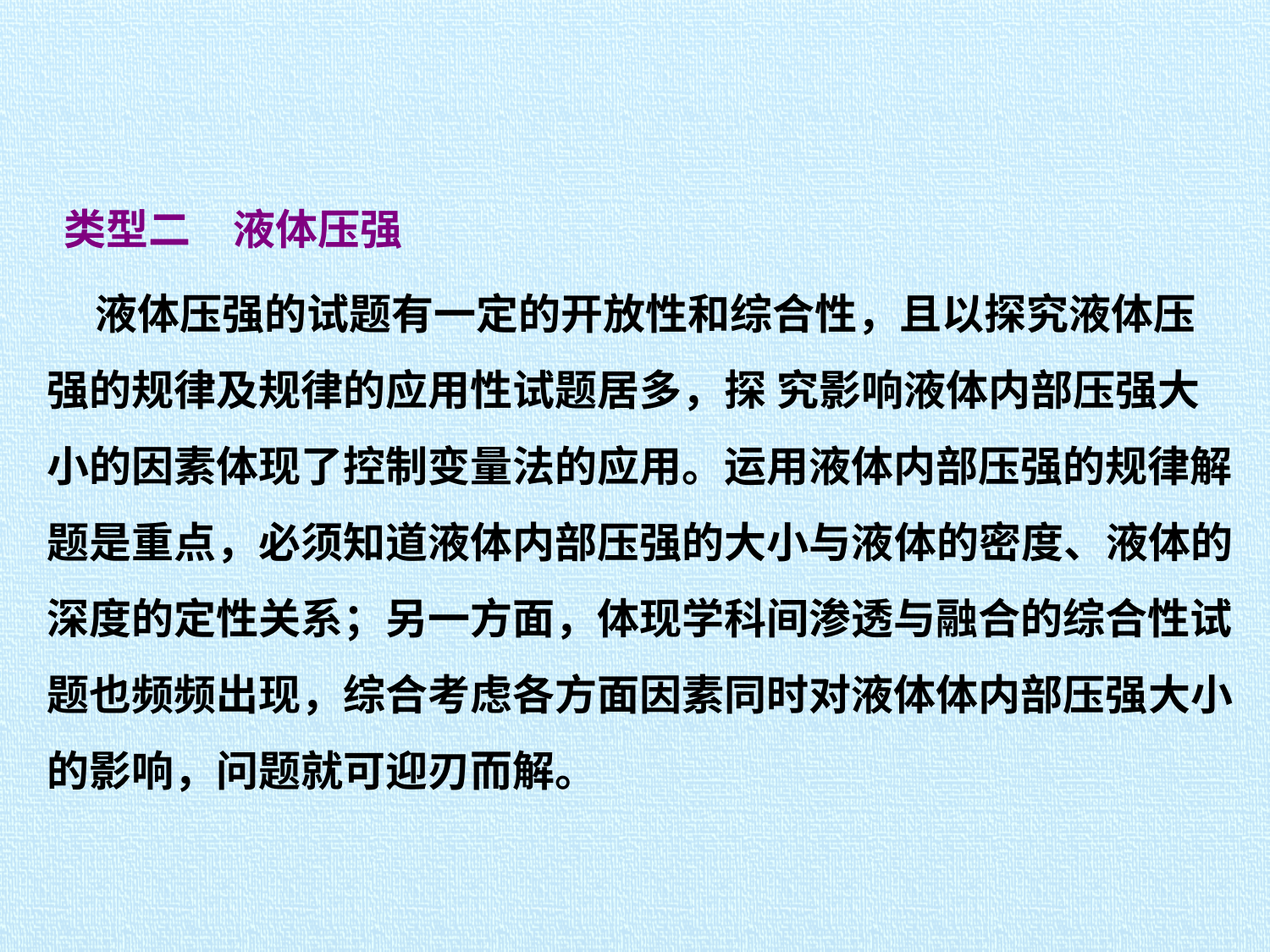

类型二　液体压强
    液体压强的试题有一定的开放性和综合性，且以探究液体压强的规律及规律的应用性试题居多，探 究影响液体内部压强大小的因素体现了控制变量法的应用。运用液体内部压强的规律解题是重点，必须知道液体内部压强的大小与液体的密度、液体的深度的定性关系；另一方面，体现学科间渗透与融合的综合性试题也频频出现，综合考虑各方面因素同时对液体体内部压强大小的影响，问题就可迎刃而解。